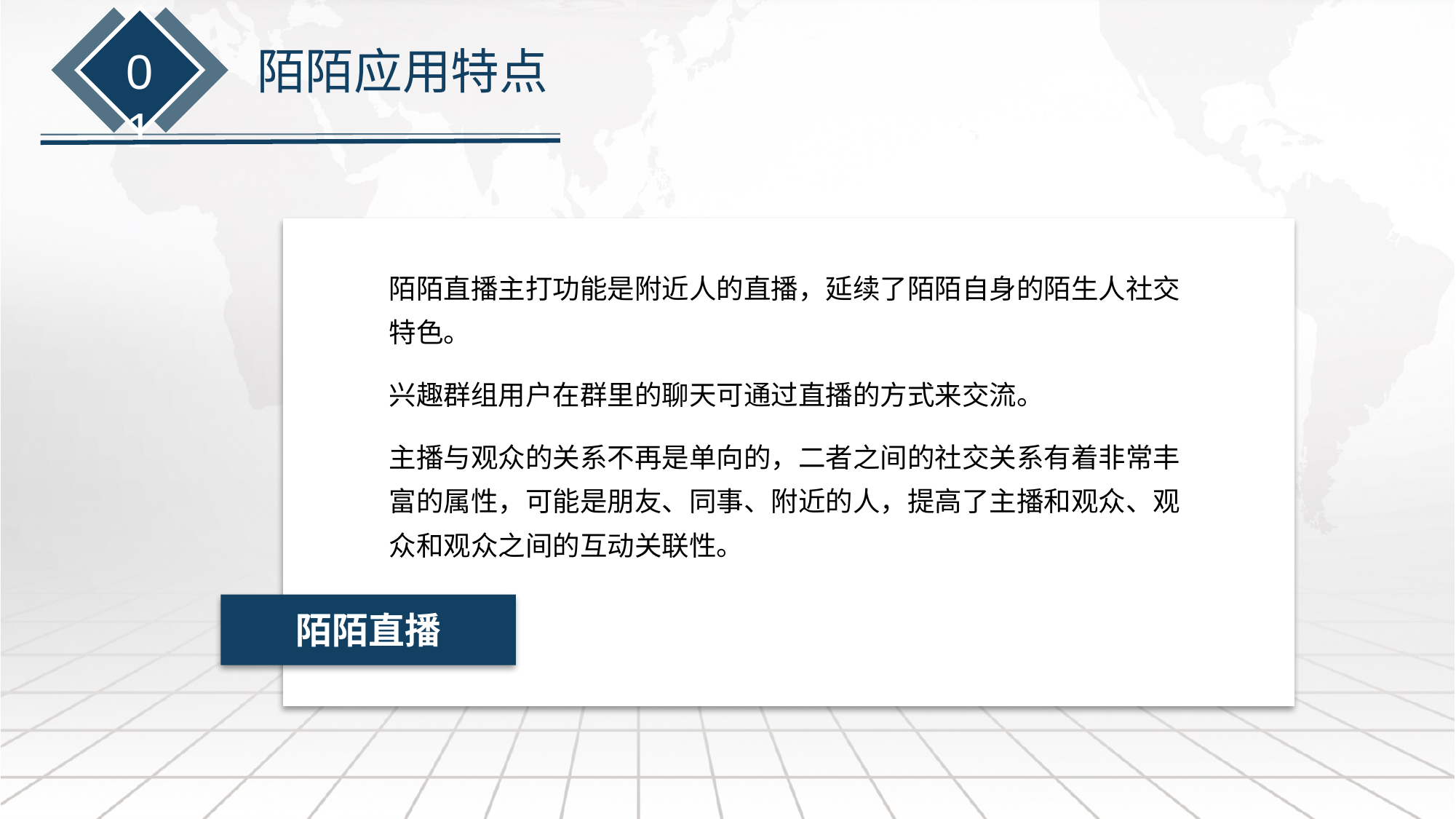

01
陌陌应用特点

陌陌直播主打功能是附近人的直播，延续了陌陌自身的陌生人社交特色。
兴趣群组用户在群里的聊天可通过直播的方式来交流。
主播与观众的关系不再是单向的，二者之间的社交关系有着非常丰富的属性，可能是朋友、同事、附近的人，提高了主播和观众、观众和观众之间的互动关联性。

陌陌直播